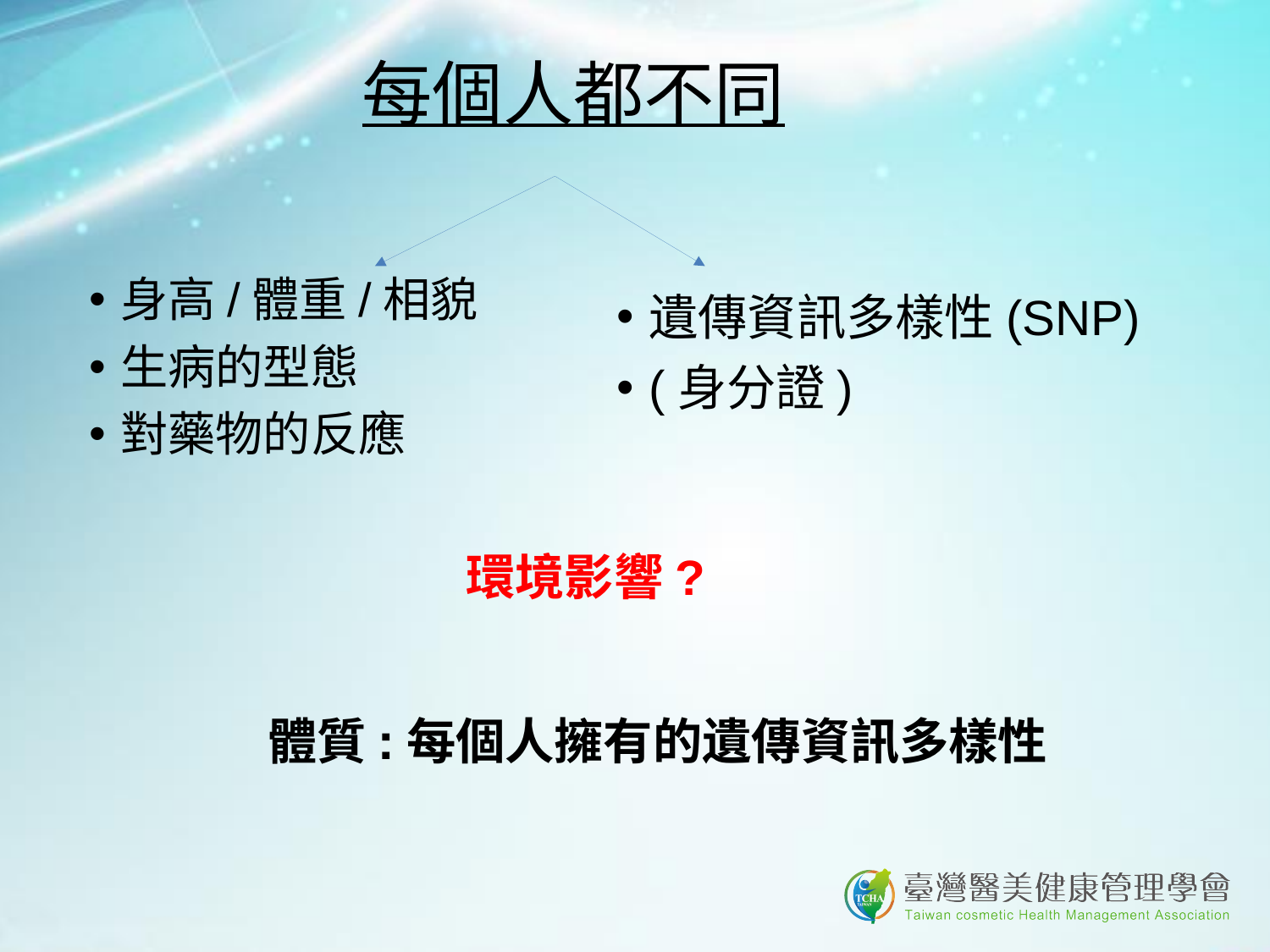

# 每個人都不同

身高/體重/相貌
生病的型態
對藥物的反應
遺傳資訊多樣性(SNP)
(身分證)
環境影響?
體質:每個人擁有的遺傳資訊多樣性
24